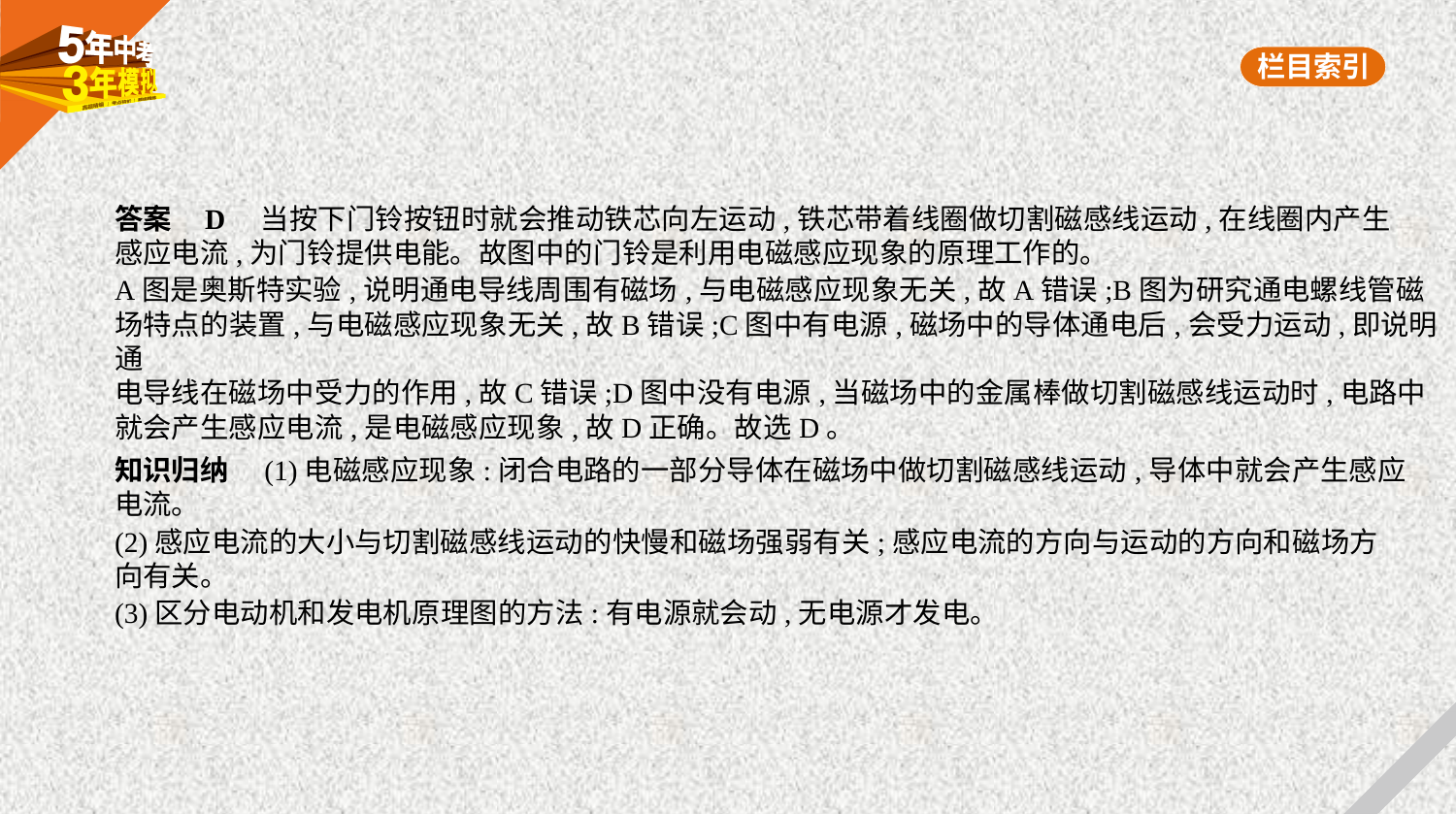

答案    D　当按下门铃按钮时就会推动铁芯向左运动,铁芯带着线圈做切割磁感线运动,在线圈内产生
感应电流,为门铃提供电能。故图中的门铃是利用电磁感应现象的原理工作的。
A图是奥斯特实验,说明通电导线周围有磁场,与电磁感应现象无关,故A错误;B图为研究通电螺线管磁
场特点的装置,与电磁感应现象无关,故B错误;C图中有电源,磁场中的导体通电后,会受力运动,即说明通
电导线在磁场中受力的作用,故C错误;D图中没有电源,当磁场中的金属棒做切割磁感线运动时,电路中
就会产生感应电流,是电磁感应现象,故D正确。故选D。
知识归纳　(1)电磁感应现象:闭合电路的一部分导体在磁场中做切割磁感线运动,导体中就会产生感应
电流。
(2)感应电流的大小与切割磁感线运动的快慢和磁场强弱有关;感应电流的方向与运动的方向和磁场方
向有关。
(3)区分电动机和发电机原理图的方法:有电源就会动,无电源才发电。